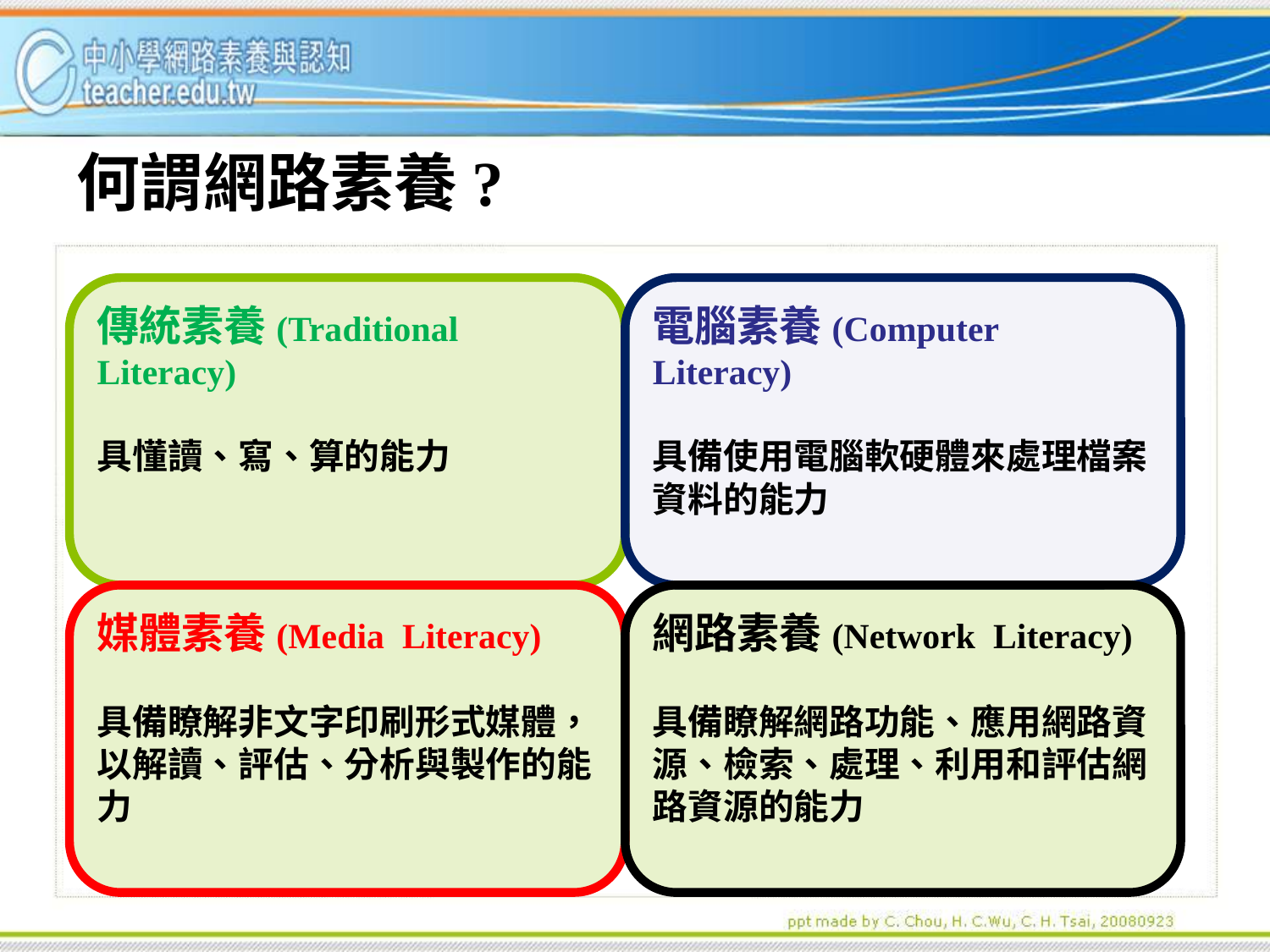

# 何謂網路素養?
傳統素養(Traditional  Literacy)

具懂讀、寫、算的能力

電腦素養(Computer  Literacy)

具備使用電腦軟硬體來處理檔案資料的能力

媒體素養(Media  Literacy)

具備瞭解非文字印刷形式媒體，以解讀、評估、分析與製作的能力

網路素養(Network  Literacy)

具備瞭解網路功能、應用網路資源、檢索、處理、利用和評估網路資源的能力